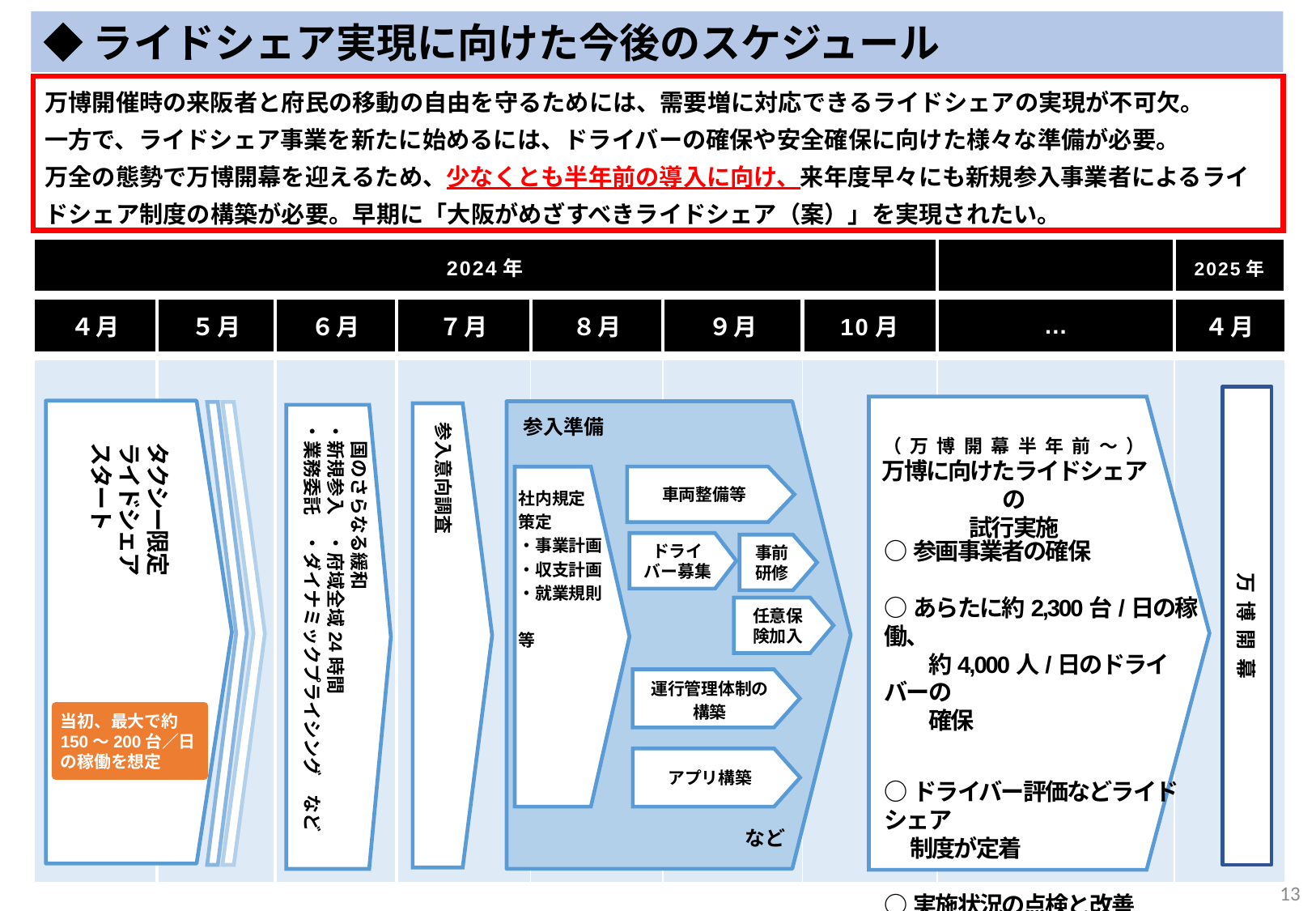

◆ライドシェア実現に向けた今後のスケジュール
万博開催時の来阪者と府民の移動の自由を守るためには、需要増に対応できるライドシェアの実現が不可欠。
一方で、ライドシェア事業を新たに始めるには、ドライバーの確保や安全確保に向けた様々な準備が必要。
万全の態勢で万博開幕を迎えるため、少なくとも半年前の導入に向け、来年度早々にも新規参入事業者によるライドシェア制度の構築が必要。早期に「大阪がめざすべきライドシェア（案）」を実現されたい。
| 2024年 |  |  |  |  |  |  |  | 2025年 |
| --- | --- | --- | --- | --- | --- | --- | --- | --- |
| ４月 | ５月 | ６月 | ７月 | ８月 | ９月 | 10月 | … | ４月 |
|  |  |  |  |  |  |  |  |  |
万博開幕

（万博開幕半年前～）
万博に向けたライドシェアの
試行実施

タクシー限定
ライドシェア
スタート
当初、最大で約150～200台／日の稼働を想定

参入準備

車両整備等
ドライバー募集
運行管理体制の構築
アプリ構築
など
　国のさらなる緩和
・新規参入　・府域全域24時間
・業務委託　・ダイナミックプライシング　など
参入意向調査
社内規定
策定
・事業計画
・収支計画
・就業規則
　　　　　等

○参画事業者の確保

○あらたに約2,300台/日の稼働、
　　約4,000人/日のドライバーの
　　確保

○ドライバー評価などライドシェア
　 制度が定着

○実施状況の点検と改善
事前研修
任意保険加入
13